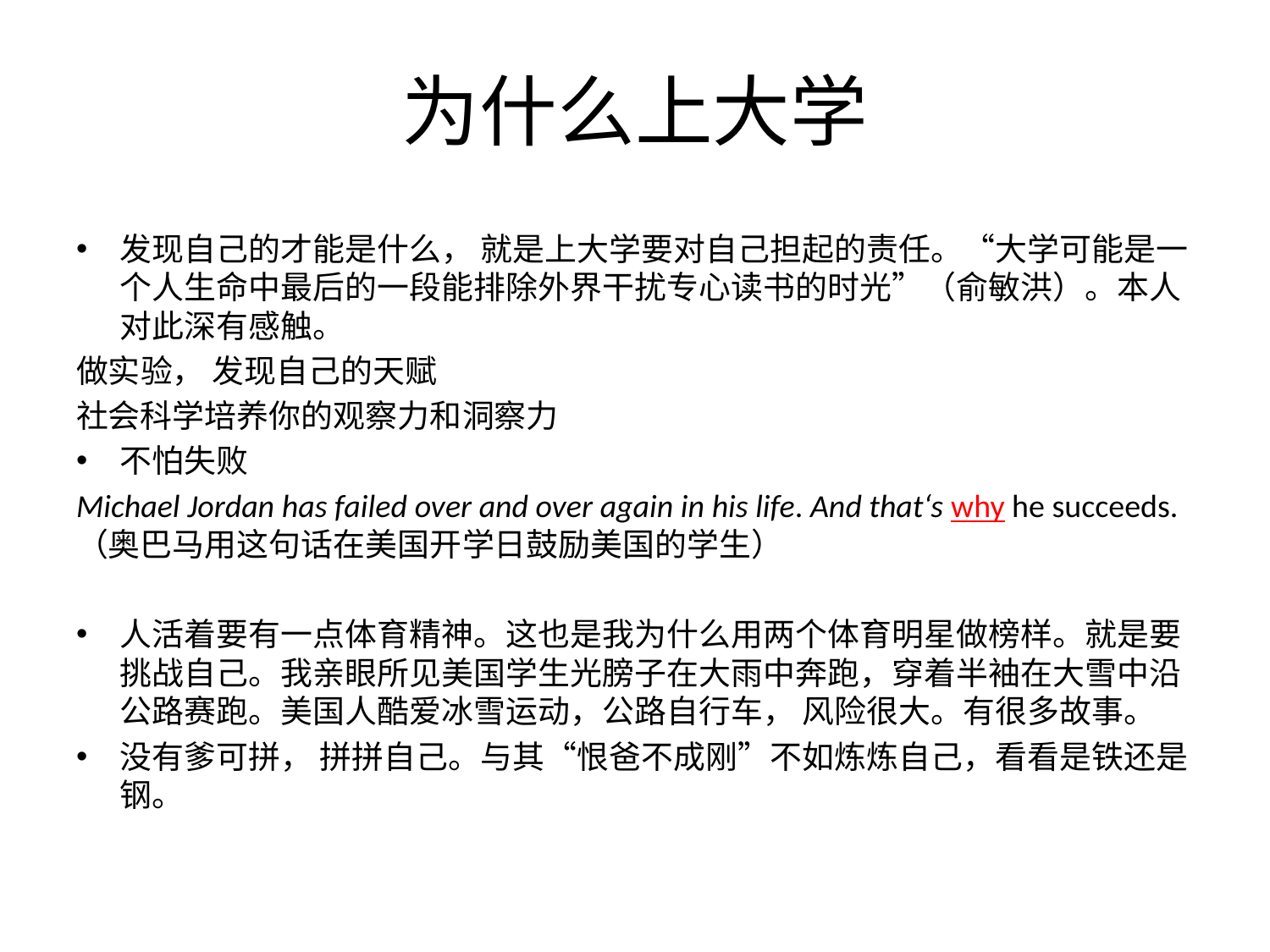

# 为什么上大学
发现自己的才能是什么， 就是上大学要对自己担起的责任。“大学可能是一个人生命中最后的一段能排除外界干扰专心读书的时光”（俞敏洪）。本人对此深有感触。
做实验， 发现自己的天赋
社会科学培养你的观察力和洞察力
不怕失败
Michael Jordan has failed over and over again in his life. And that‘s why he succeeds. （奥巴马用这句话在美国开学日鼓励美国的学生）

人活着要有一点体育精神。这也是我为什么用两个体育明星做榜样。就是要挑战自己。我亲眼所见美国学生光膀子在大雨中奔跑，穿着半袖在大雪中沿公路赛跑。美国人酷爱冰雪运动，公路自行车， 风险很大。有很多故事。
没有爹可拼， 拼拼自己。与其“恨爸不成刚”不如炼炼自己，看看是铁还是钢。